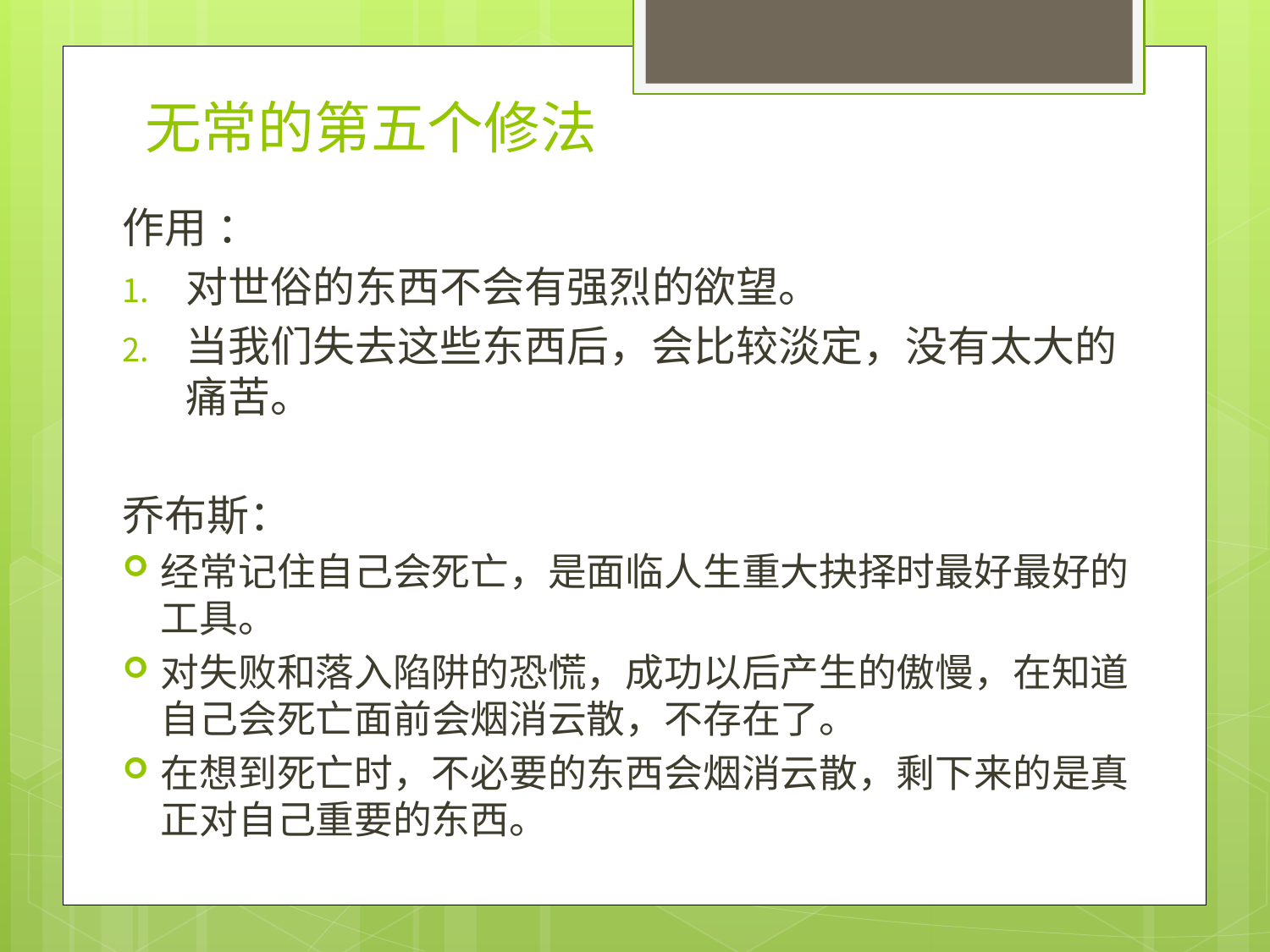

# 无常的第五个修法
作用 ：
对世俗的东西不会有强烈的欲望。
当我们失去这些东西后，会比较淡定，没有太大的痛苦。

乔布斯：
经常记住自己会死亡，是面临人生重大抉择时最好最好的工具。
对失败和落入陷阱的恐慌，成功以后产生的傲慢，在知道自己会死亡面前会烟消云散，不存在了。
在想到死亡时，不必要的东西会烟消云散，剩下来的是真正对自己重要的东西。